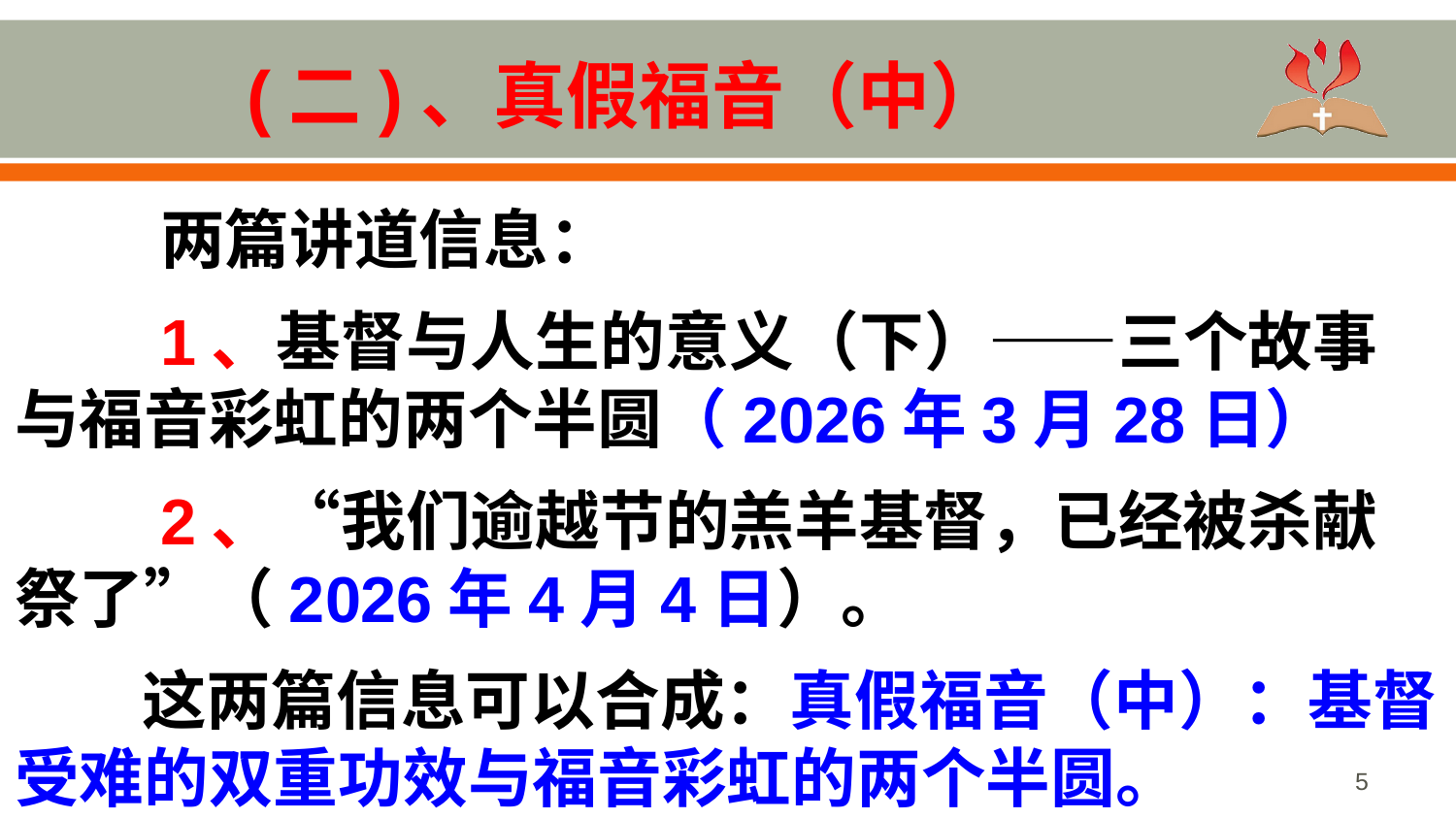

# (二)、真假福音（中）
	两篇讲道信息：
	1、基督与人生的意义（下）——三个故事与福音彩虹的两个半圆（2026年3月28日）
	2、“我们逾越节的羔羊基督，已经被杀献祭了”（2026年4月4日）。
这两篇信息可以合成：真假福音（中）：基督受难的双重功效与福音彩虹的两个半圆。

5